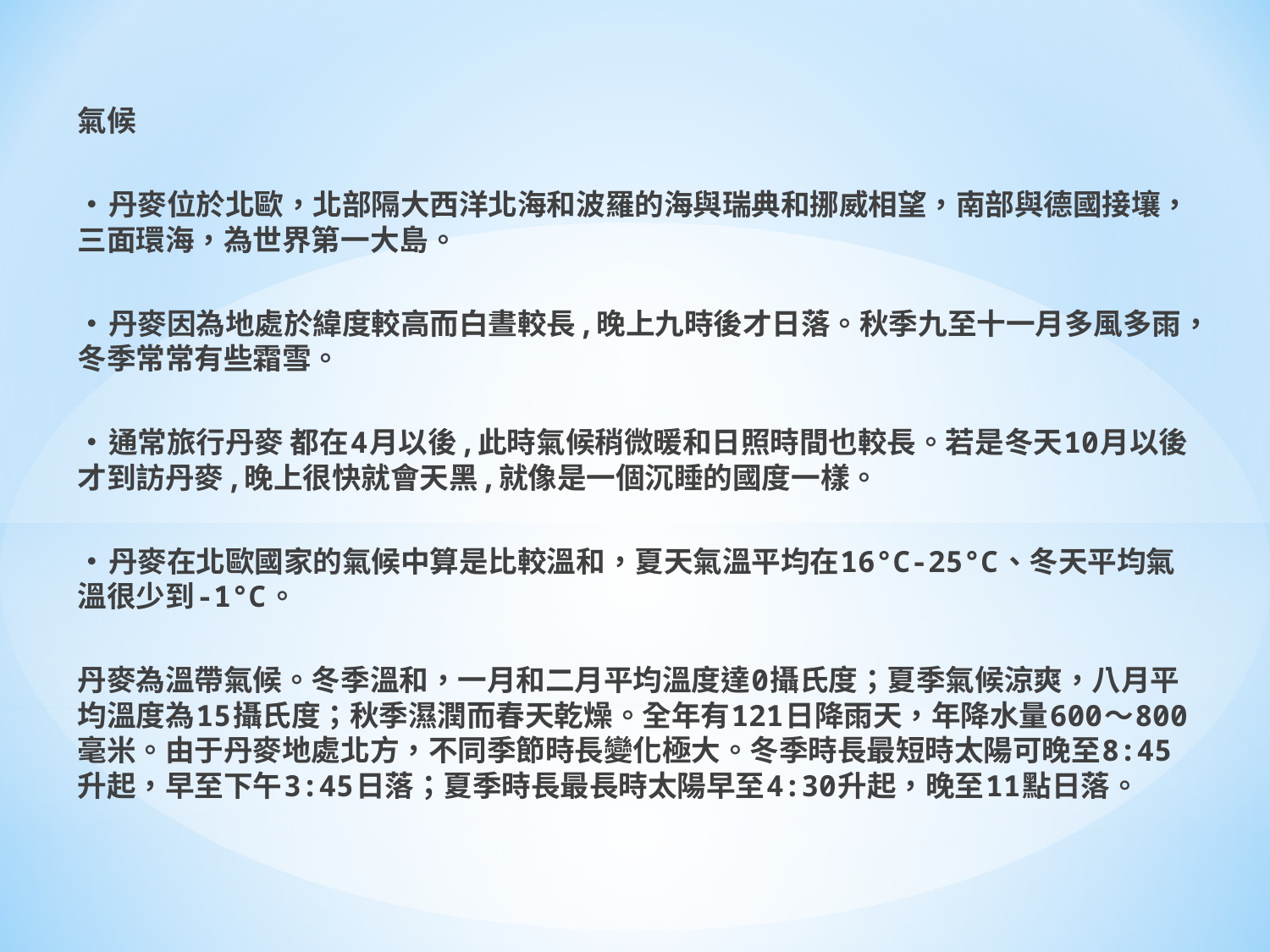

氣候

•丹麥位於北歐，北部隔大西洋北海和波羅的海與瑞典和挪威相望，南部與德國接壤，三面環海，為世界第一大島。

•丹麥因為地處於緯度較高而白晝較長,晚上九時後才日落。秋季九至十一月多風多雨，冬季常常有些霜雪。

•通常旅行丹麥 都在4月以後,此時氣候稍微暖和日照時間也較長。若是冬天10月以後才到訪丹麥,晚上很快就會天黑,就像是一個沉睡的國度一樣。

•丹麥在北歐國家的氣候中算是比較溫和，夏天氣溫平均在16°C-25°C、冬天平均氣溫很少到-1°C。

丹麥為溫帶氣候。冬季溫和，一月和二月平均溫度達0攝氏度；夏季氣候涼爽，八月平均溫度為15攝氏度；秋季濕潤而春天乾燥。全年有121日降雨天，年降水量600～800毫米。由于丹麥地處北方，不同季節時長變化極大。冬季時長最短時太陽可晚至8:45升起，早至下午3:45日落；夏季時長最長時太陽早至4:30升起，晚至11點日落。